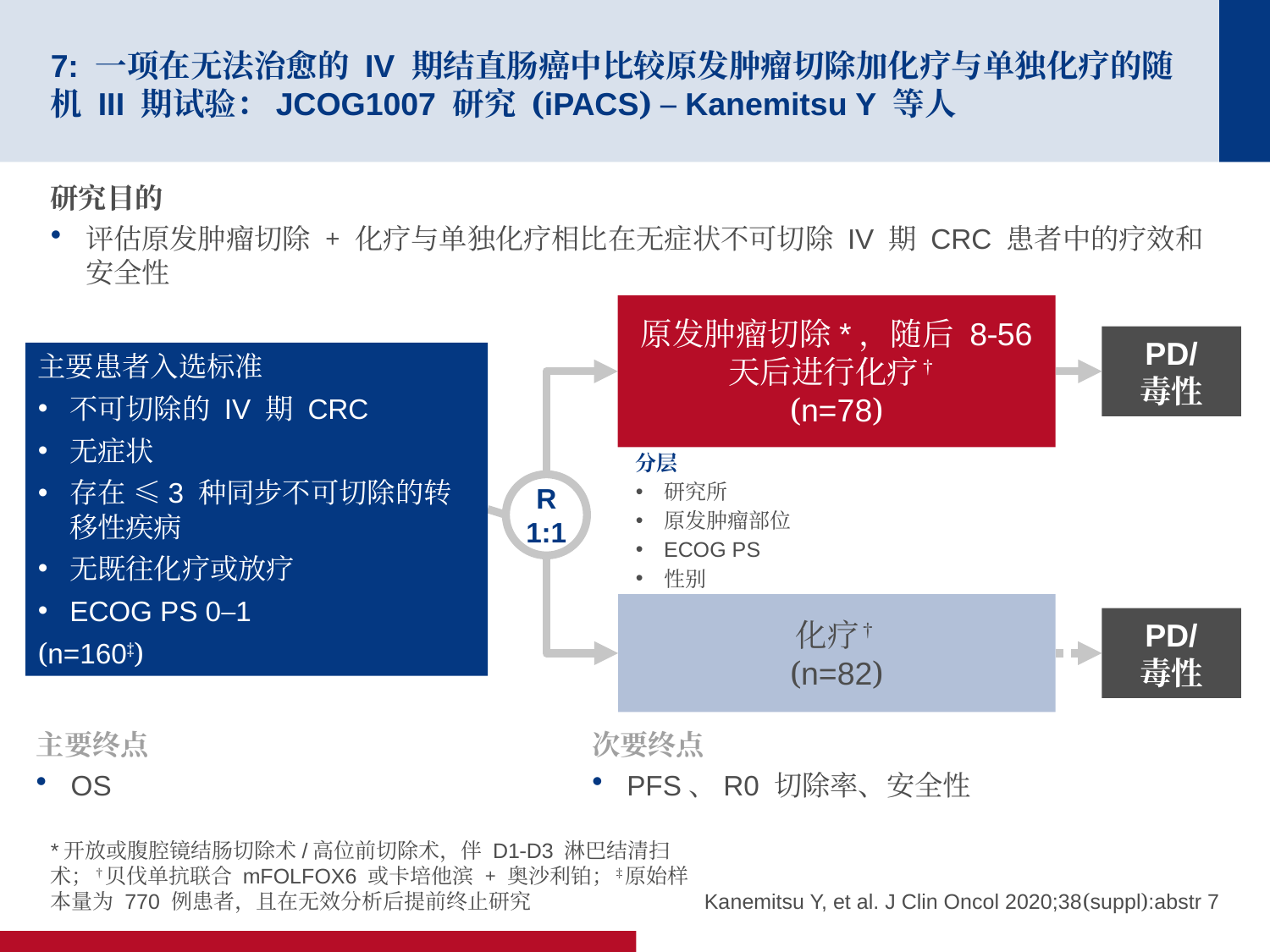

# 7: 一项在无法治愈的 IV 期结直肠癌中比较原发肿瘤切除加化疗与单独化疗的随机 III 期试验：JCOG1007 研究 (iPACS) – Kanemitsu Y 等人
研究目的
评估原发肿瘤切除 + 化疗与单独化疗相比在无症状不可切除 IV 期 CRC 患者中的疗效和安全性
原发肿瘤切除*，随后 8-56 天后进行化疗†
(n=78)
PD/
毒性
主要患者入选标准
不可切除的 IV 期 CRC
无症状
存在 ≤3 种同步不可切除的转移性疾病
无既往化疗或放疗
ECOG PS 0–1
(n=160‡)
分层
研究所
原发肿瘤部位
ECOG PS
性别
R
1:1
化疗†
(n=82)
PD/
毒性
主要终点
OS
次要终点
PFS、R0 切除率、安全性
*开放或腹腔镜结肠切除术/高位前切除术，伴 D1-D3 淋巴结清扫术；†贝伐单抗联合 mFOLFOX6 或卡培他滨 + 奥沙利铂；‡原始样本量为 770 例患者，且在无效分析后提前终止研究
Kanemitsu Y, et al. J Clin Oncol 2020;38(suppl):abstr 7